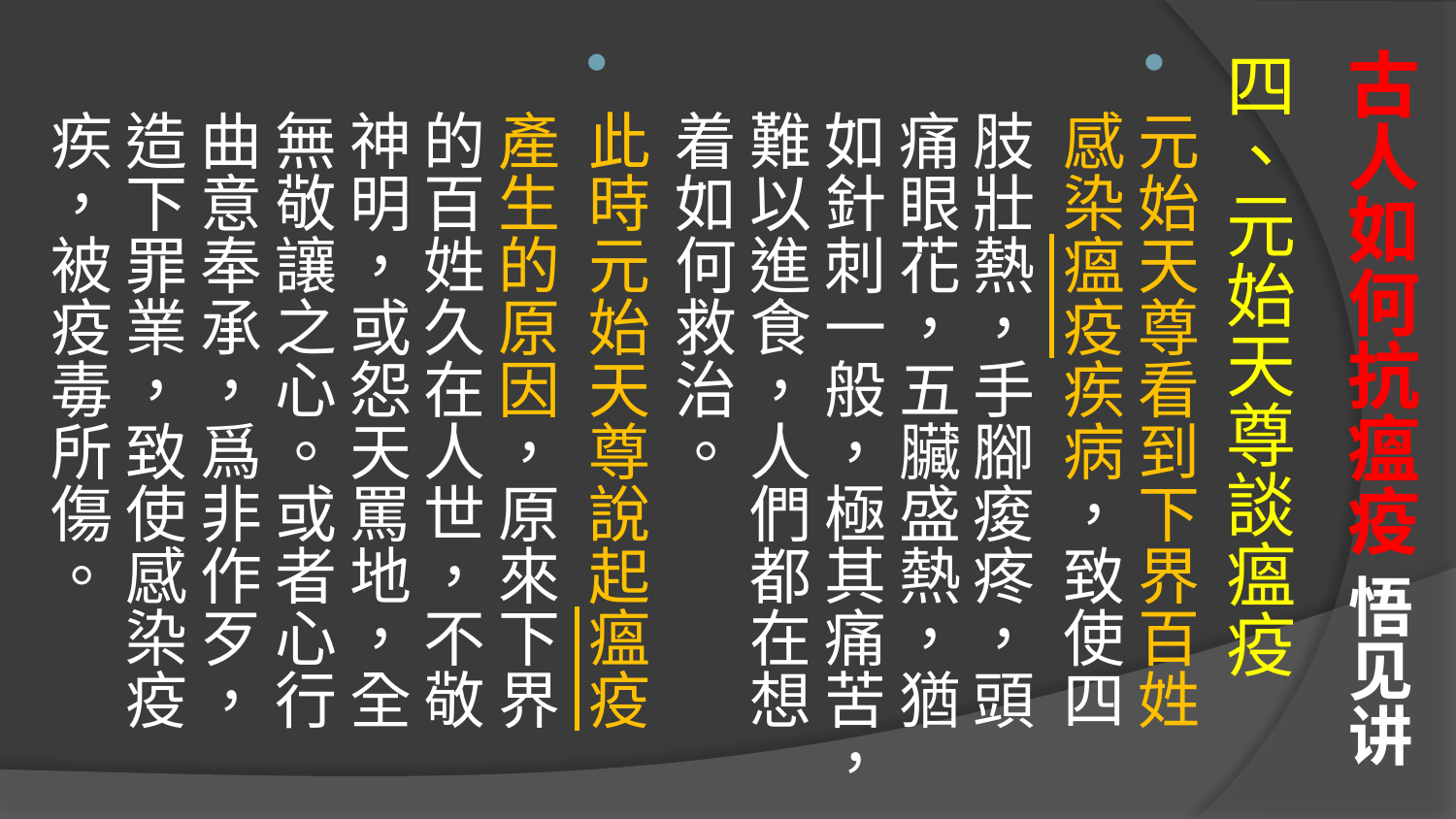

# 古人如何抗瘟疫 悟见讲
四、元始天尊談瘟疫
元始天尊看到下界百姓感染瘟疫疾病，致使四肢壯熱，手腳痠疼，頭痛眼花，五臟盛熱，猶如針刺一般，極其痛苦，難以進食，人們都在想着如何救治。
此時元始天尊說起瘟疫產生的原因，原來下界的百姓久在人世，不敬神明，或怨天罵地，全無敬讓之心。或者心行曲意奉承，爲非作歹，造下罪業，致使感染疫疾，被疫毒所傷。